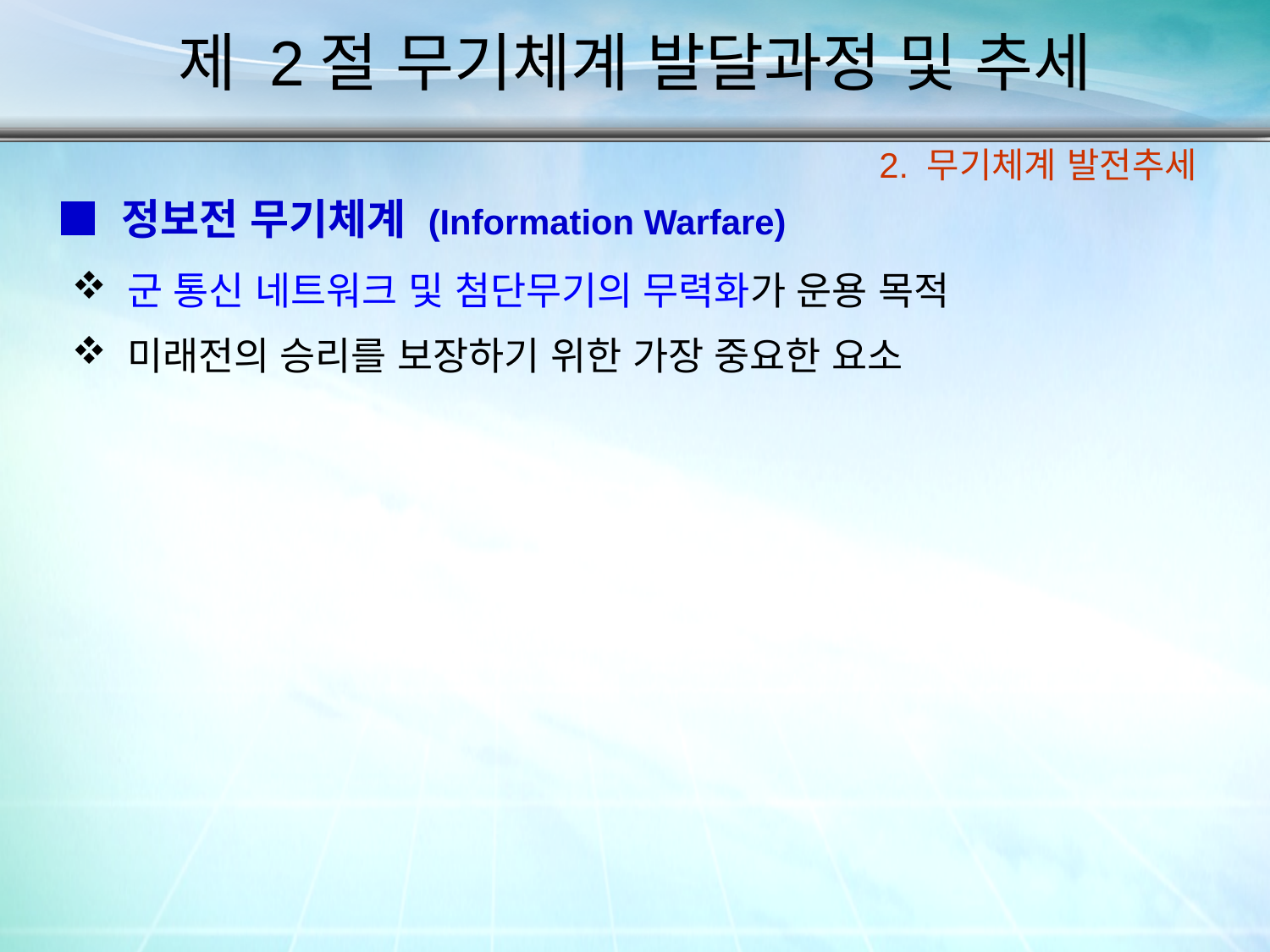

제 2절 무기체계 발달과정 및 추세
2. 무기체계 발전추세
■ 정보전 무기체계 (Information Warfare)
 군 통신 네트워크 및 첨단무기의 무력화가 운용 목적
 미래전의 승리를 보장하기 위한 가장 중요한 요소